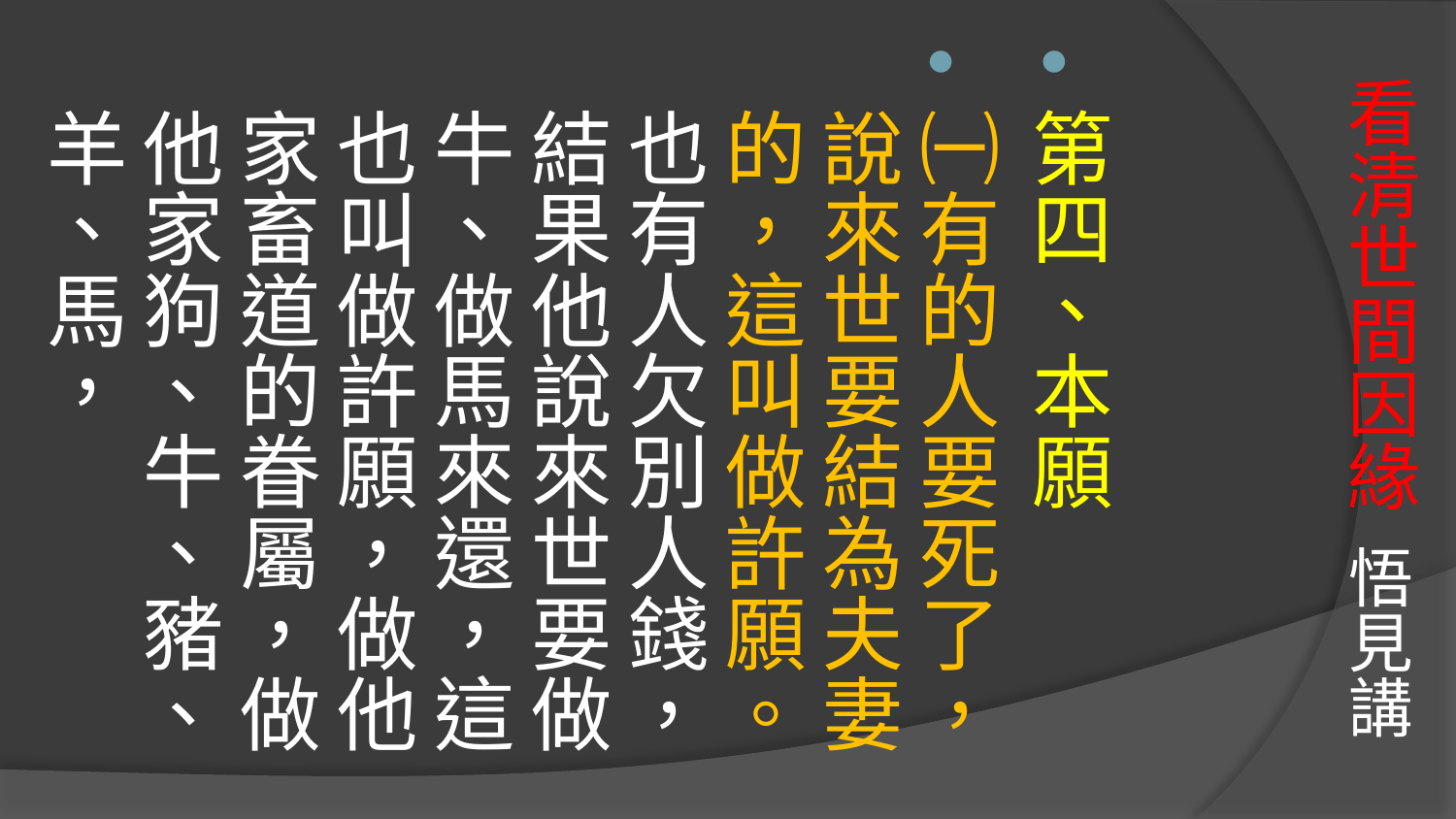

# 看清世間因緣  悟見講
第四、本願
㈠有的人要死了，說來世要結為夫妻的，這叫做許願。也有人欠別人錢，結果他說來世要做牛、做馬來還，這也叫做許願，做他家畜道的眷屬，做他家狗、牛、豬、羊、馬，